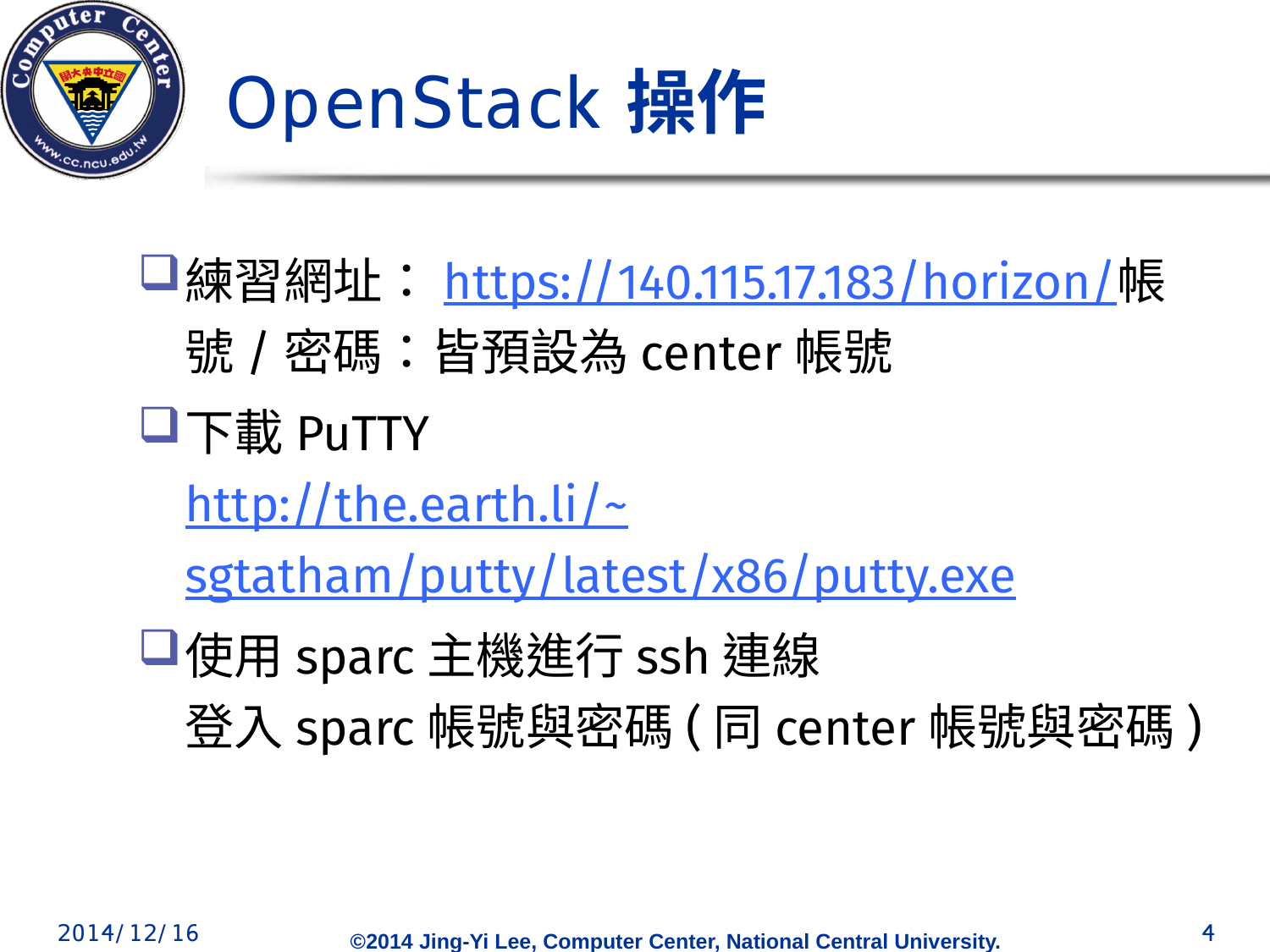

# OpenStack操作
練習網址：https://140.115.17.183/horizon/
帳號/密碼：皆預設為center帳號
下載PuTTY
http://the.earth.li/~sgtatham/putty/latest/x86/putty.exe
使用sparc主機進行ssh連線
登入sparc帳號與密碼(同center帳號與密碼)
2014/12/16
4